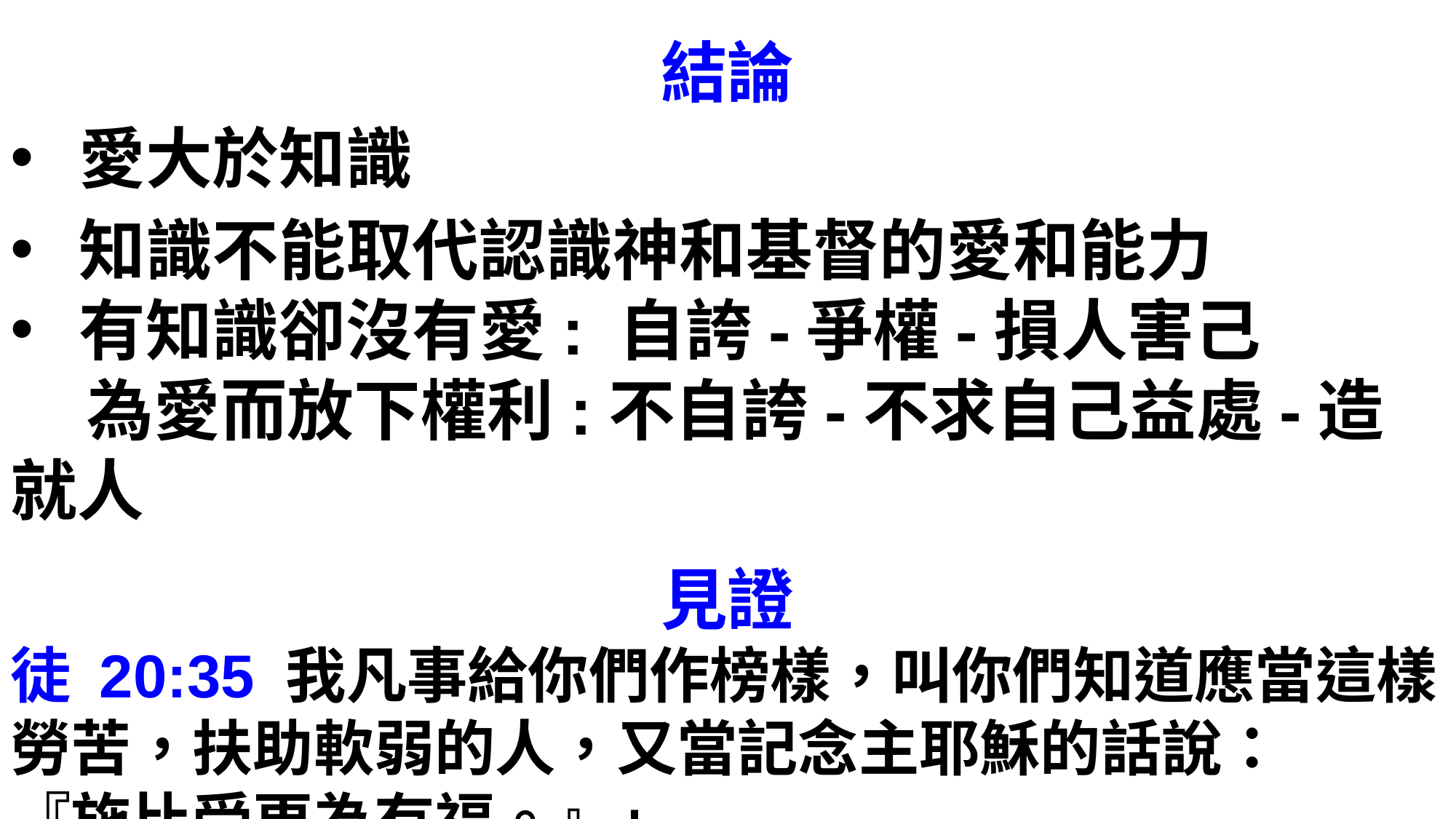

結論
愛大於知識
知識不能取代認識神和基督的愛和能力
有知識卻沒有愛: 自誇-爭權-損人害己
    為愛而放下權利:不自誇-不求自己益處-造就人

見證
徒 20:35 我凡事給你們作榜樣，叫你們知道應當這樣勞苦，扶助軟弱的人，又當記念主耶穌的話說：
『施比受更為有福。』」